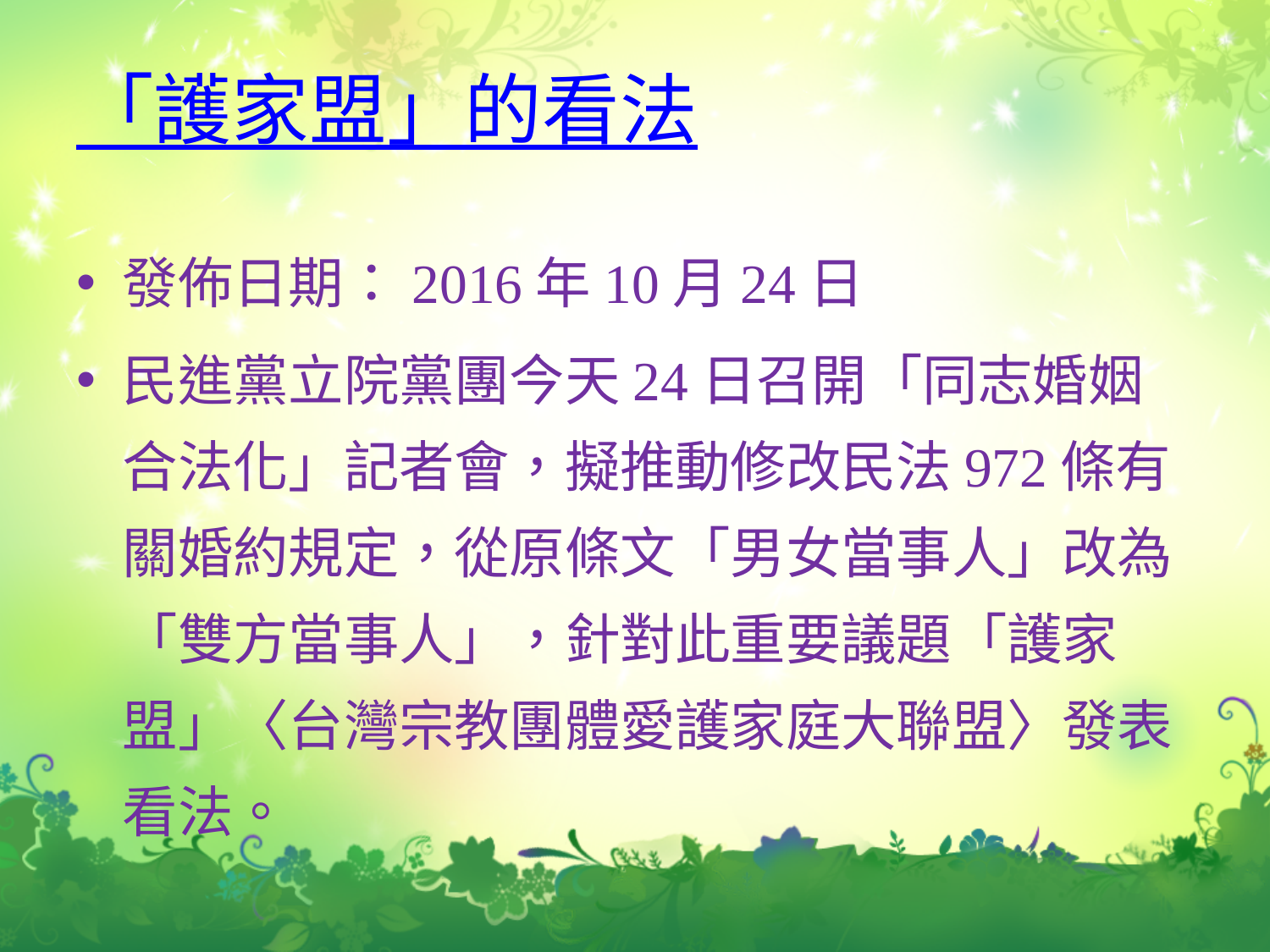

# 「護家盟」的看法
發佈日期：2016年10月24日
民進黨立院黨團今天24日召開「同志婚姻合法化」記者會，擬推動修改民法972條有關婚約規定，從原條文「男女當事人」改為「雙方當事人」，針對此重要議題「護家盟」〈台灣宗教團體愛護家庭大聯盟〉發表看法。